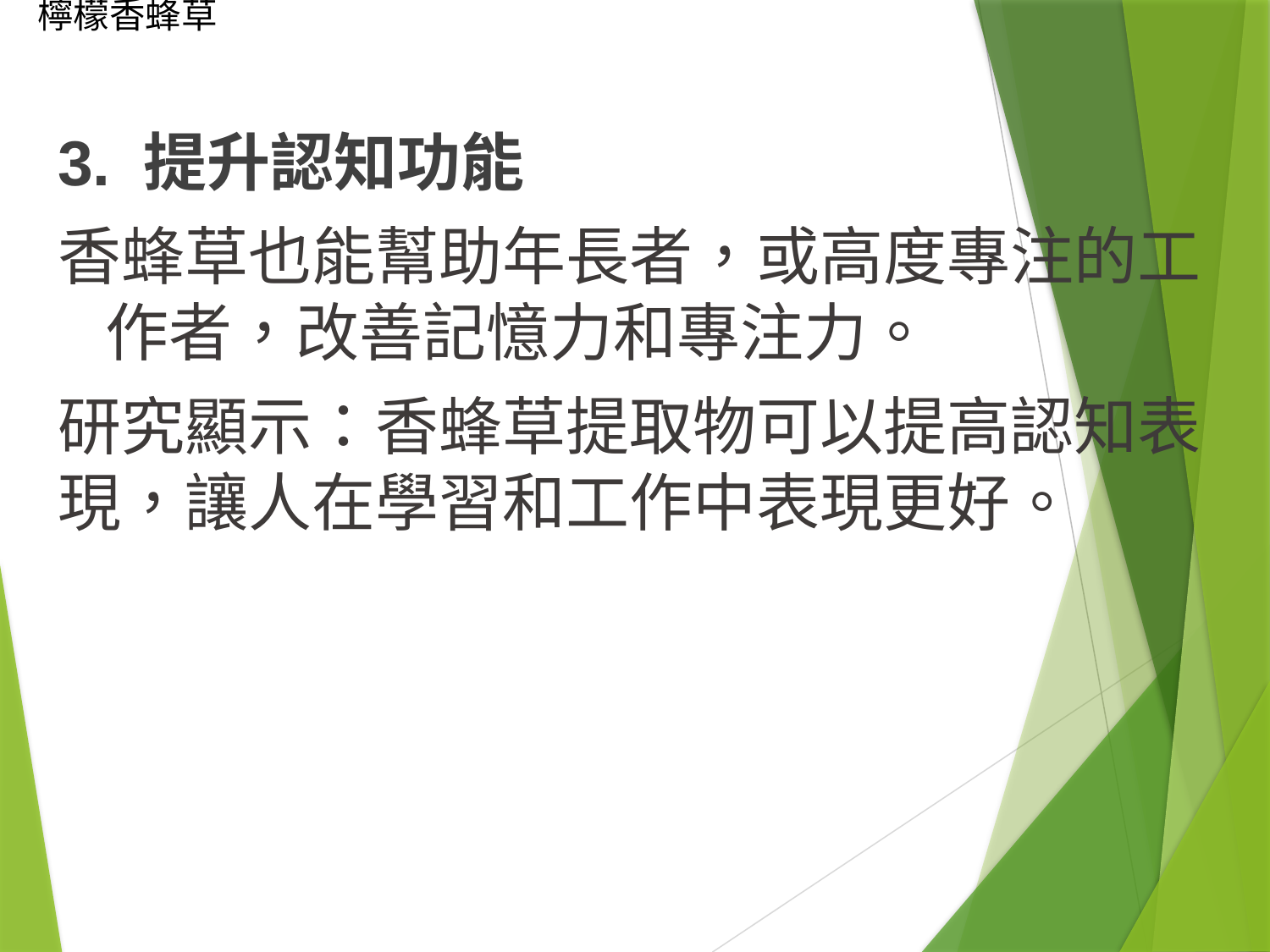

# 檸檬香蜂草
3. 提升認知功能
香蜂草也能幫助年長者，或高度專注的工作者，改善記憶力和專注力。
研究顯示：香蜂草提取物可以提高認知表現，讓人在學習和工作中表現更好。